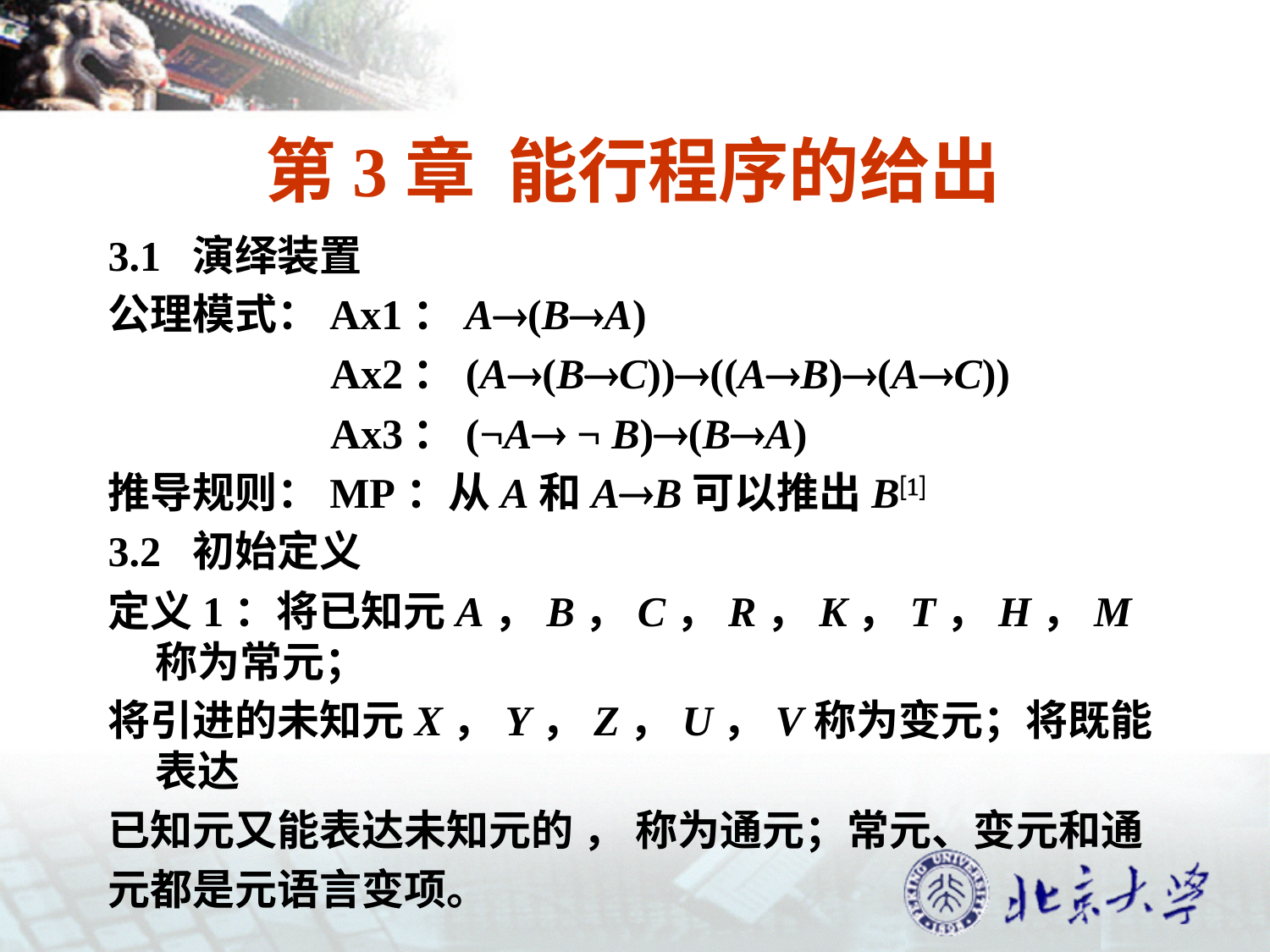

# 第3章  能行程序的给出
3.1  演绎装置
公理模式：Ax1：A→(B→A)
                     Ax2：(A→(B→C))→((A→B)→(A→C))
                     Ax3：(¬A→ ¬ B)→(B→A)
推导规则：MP：从A和A→B可以推出B[1]
3.2  初始定义
定义1：将已知元A，B，C，R，K，T，H，M称为常元；
将引进的未知元X，Y，Z，U，V称为变元；将既能表达
已知元又能表达未知元的 ， 称为通元；常元、变元和通
元都是元语言变项。